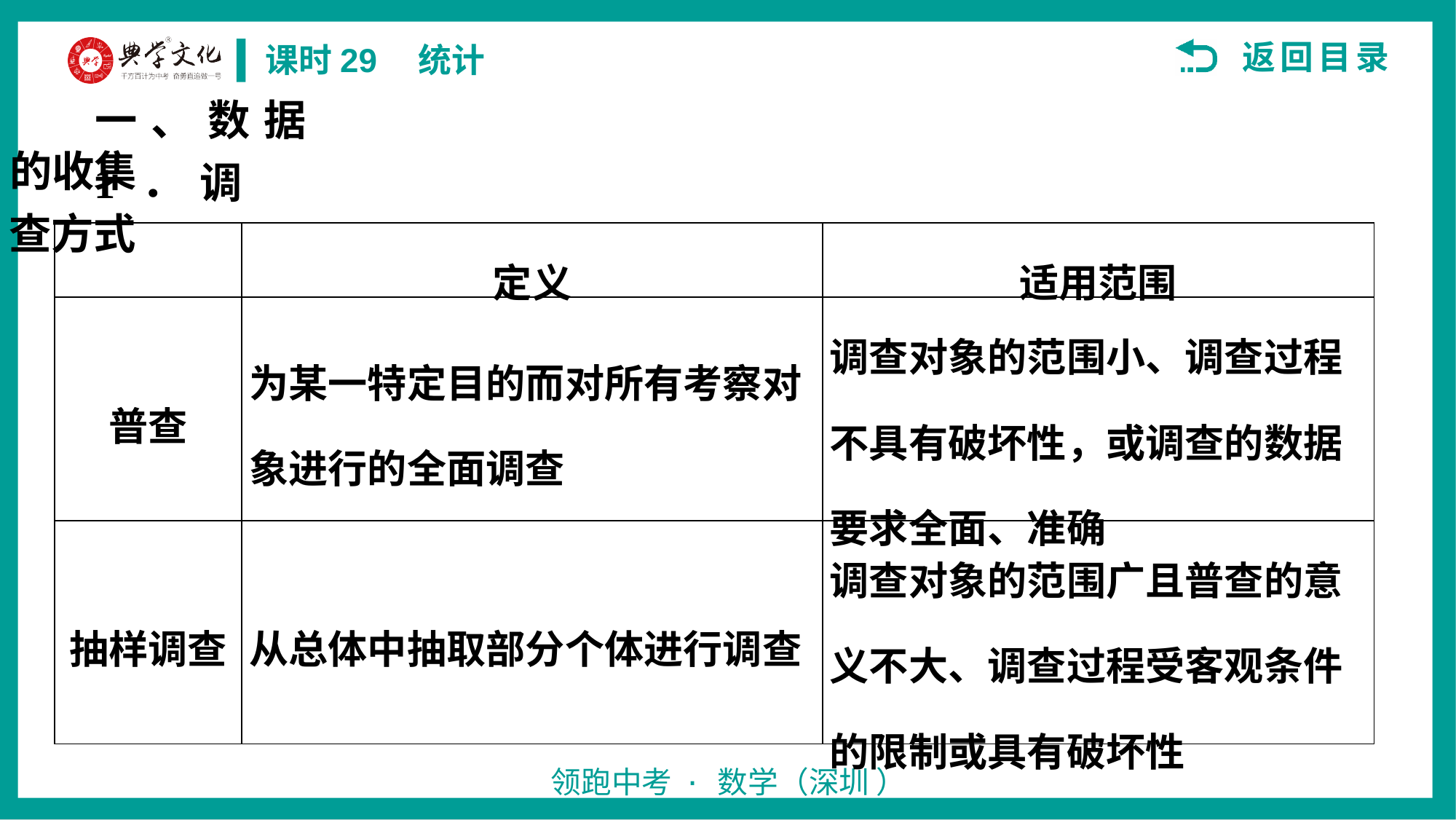

一、数据的收集
1．调查方式
|  | 定义 | 适用范围 |
| --- | --- | --- |
| 普查 | 为某一特定目的而对所有考察对象进行的全面调查 | 调查对象的范围小、调查过程不具有破坏性，或调查的数据要求全面、准确 |
| 抽样调查 | 从总体中抽取部分个体进行调查 | 调查对象的范围广且普查的意义不大、调查过程受客观条件的限制或具有破坏性 |